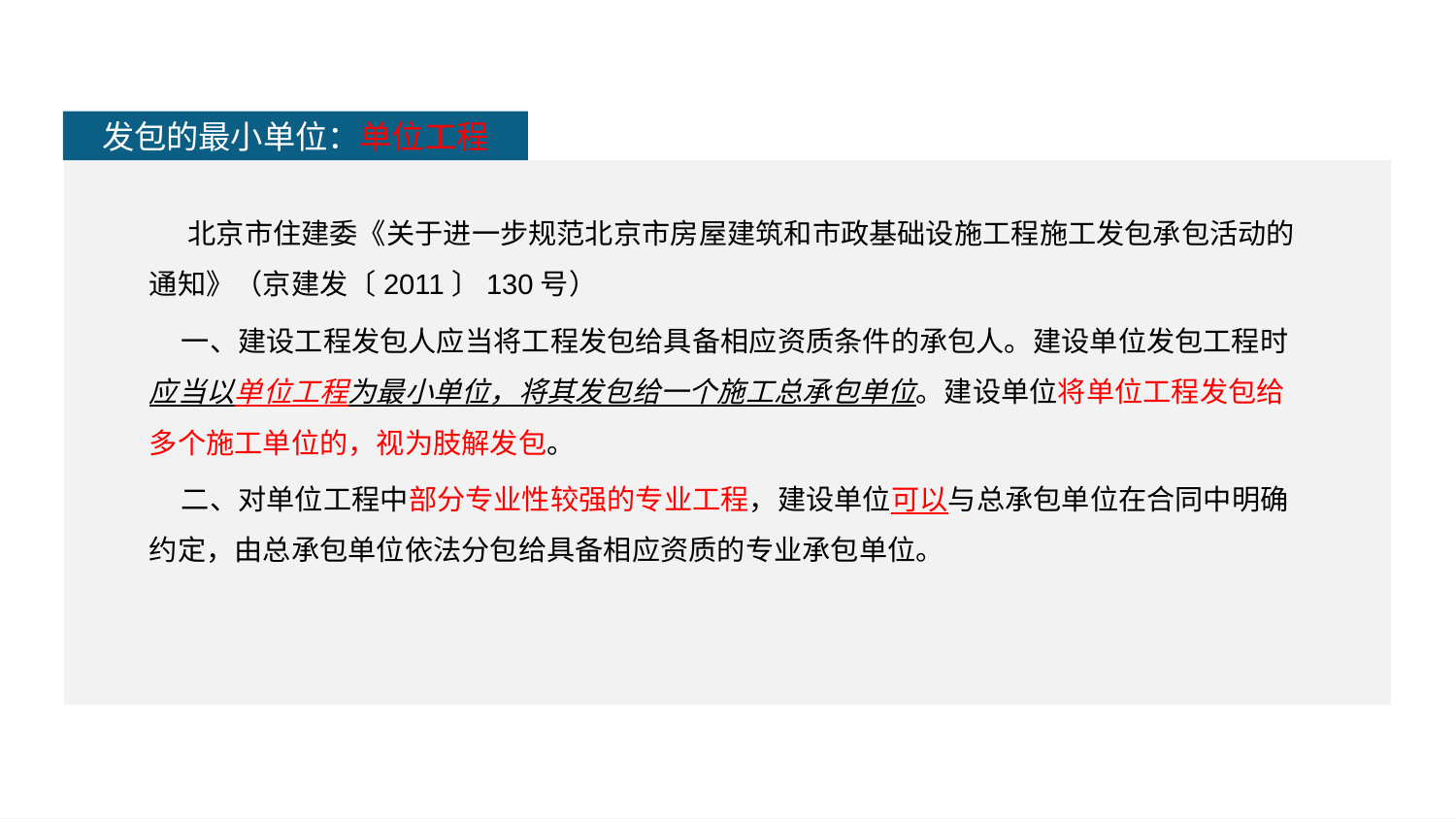

发包的最小单位：单位工程

     北京市住建委《关于进一步规范北京市房屋建筑和市政基础设施工程施工发包承包活动的通知》（京建发〔2011〕130号）
    一、建设工程发包人应当将工程发包给具备相应资质条件的承包人。建设单位发包工程时应当以单位工程为最小单位，将其发包给一个施工总承包单位。建设单位将单位工程发包给多个施工单位的，视为肢解发包。
    二、对单位工程中部分专业性较强的专业工程，建设单位可以与总承包单位在合同中明确约定，由总承包单位依法分包给具备相应资质的专业承包单位。